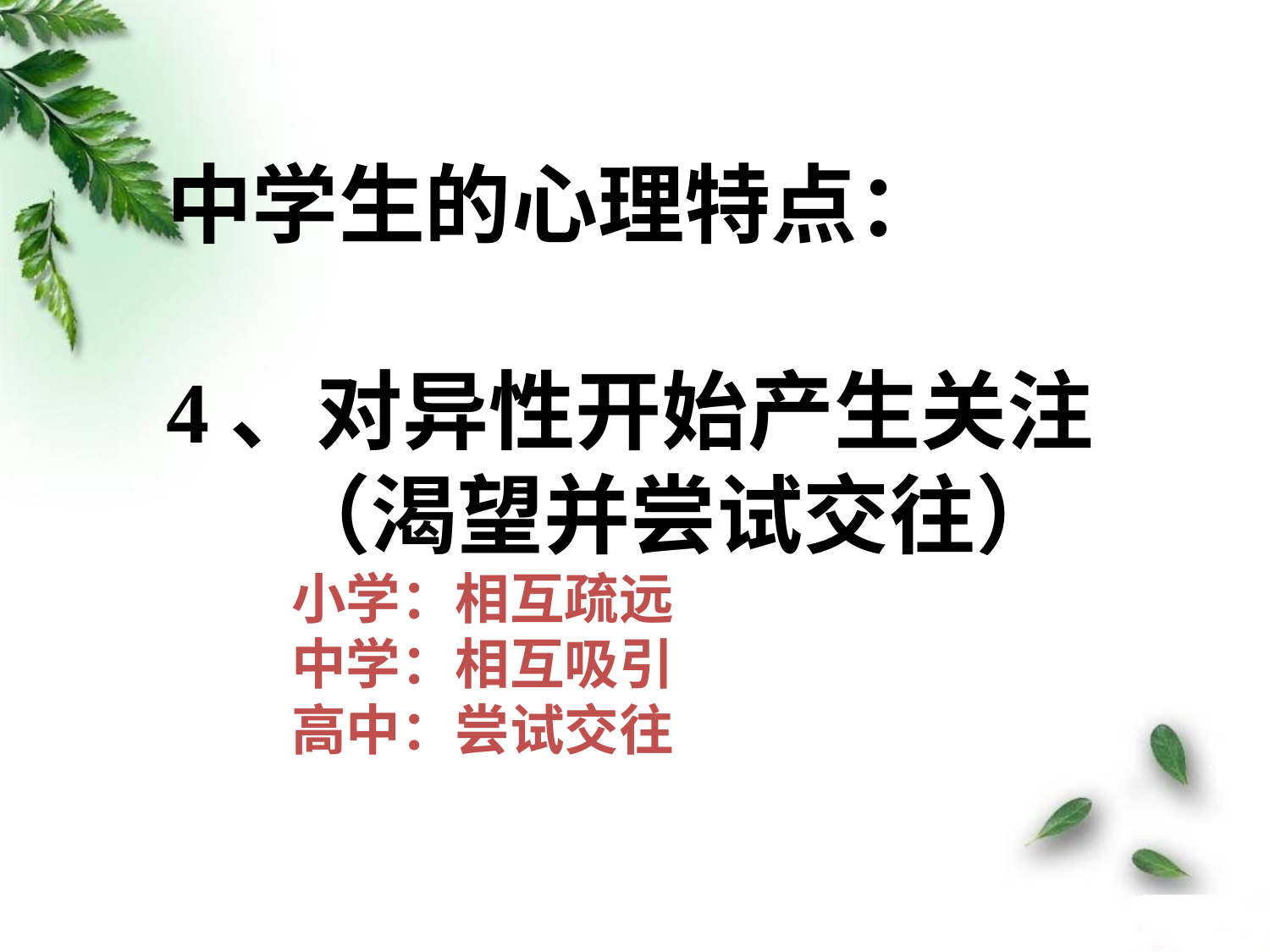

中学生的心理特点：

4、对异性开始产生关注
     （渴望并尝试交往）
         小学：相互疏远
         中学：相互吸引
         高中：尝试交往